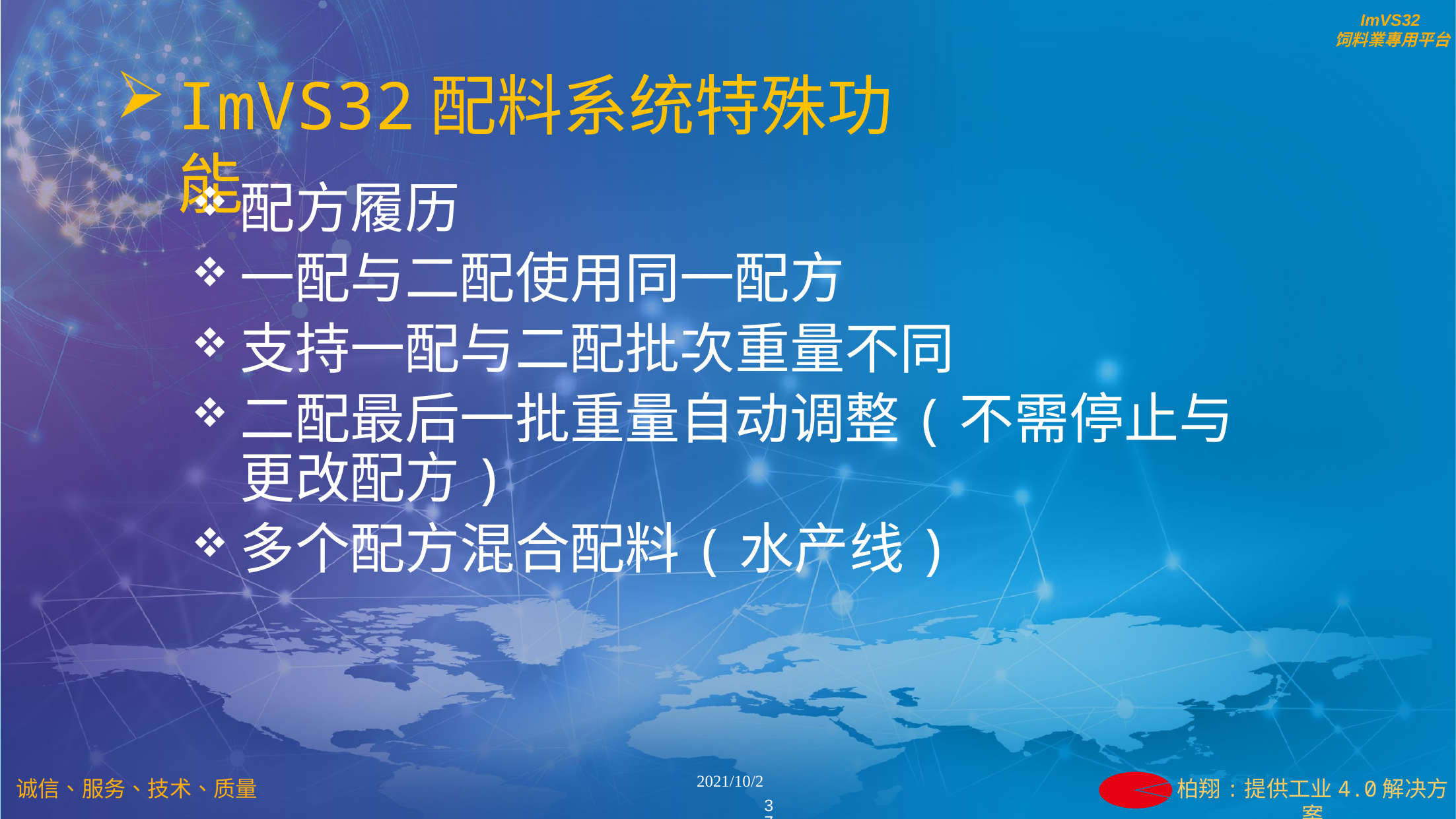

ImVS32配料系统特殊功能
配方履历
一配与二配使用同一配方
支持一配与二配批次重量不同
二配最后一批重量自动调整(不需停止与更改配方)
多个配方混合配料(水产线)

37